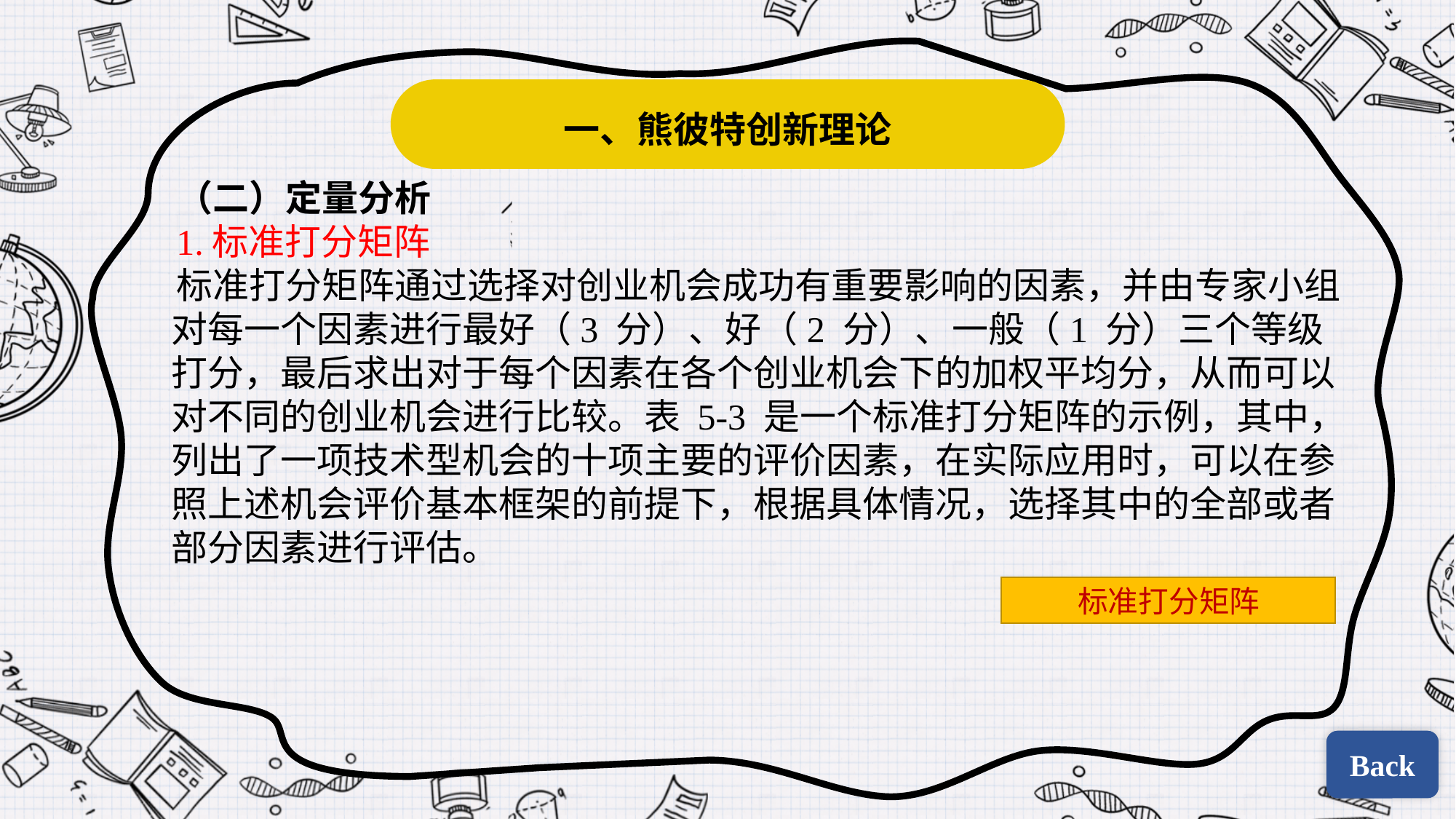

一、熊彼特创新理论
（二）定量分析
1.标准打分矩阵
标准打分矩阵通过选择对创业机会成功有重要影响的因素，并由专家小组对每一个因素进行最好（3 分）、好（2 分）、一般（1 分）三个等级打分，最后求出对于每个因素在各个创业机会下的加权平均分，从而可以对不同的创业机会进行比较。表 5-3 是一个标准打分矩阵的示例，其中， 列出了一项技术型机会的十项主要的评价因素，在实际应用时，可以在参照上述机会评价基本框架的前提下，根据具体情况，选择其中的全部或者部分因素进行评估。
标准打分矩阵

Back